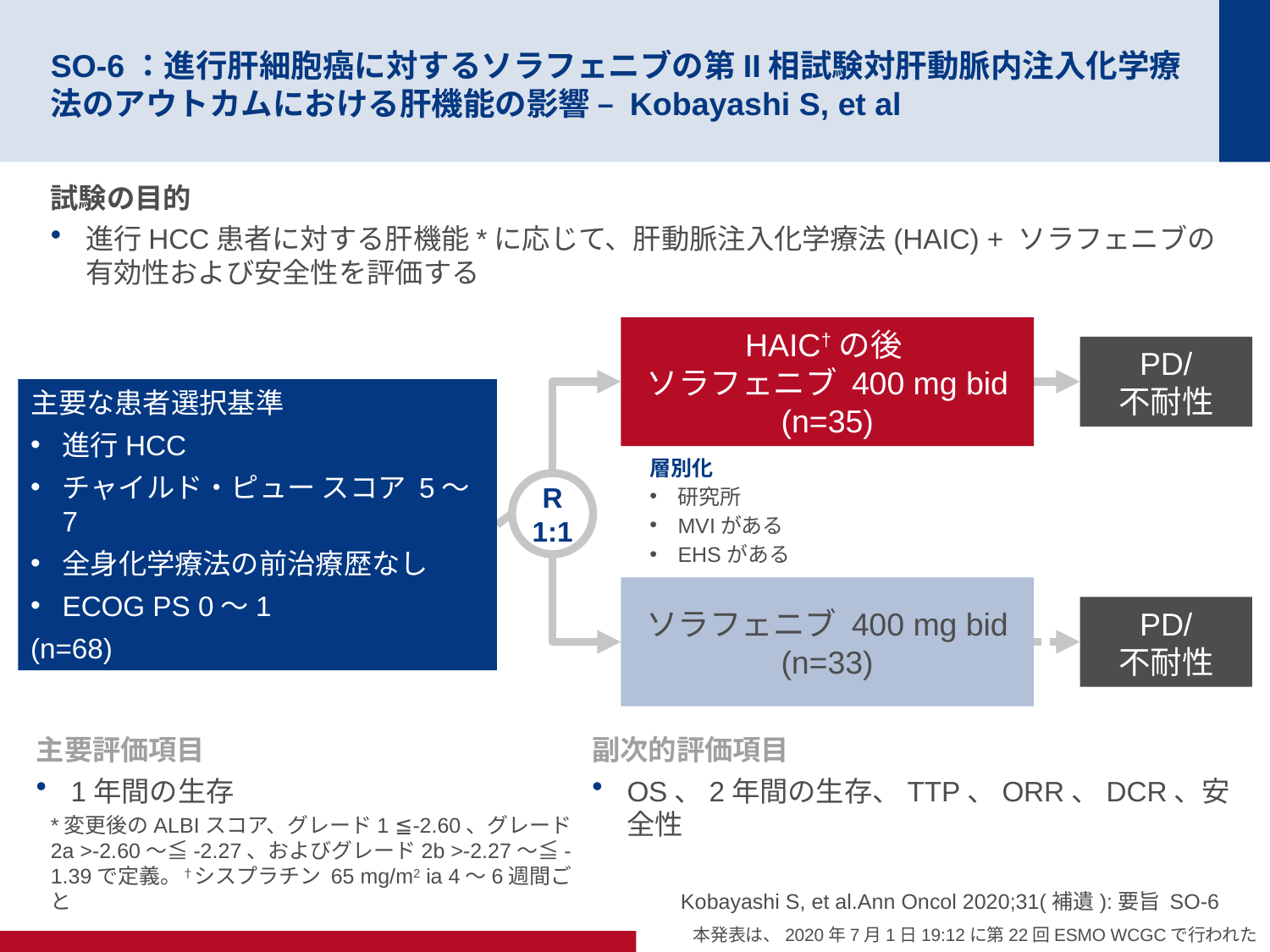

# SO-6：進行肝細胞癌に対するソラフェニブの第II相試験対肝動脈内注入化学療法のアウトカムにおける肝機能の影響 – Kobayashi S, et al
試験の目的
進行HCC患者に対する肝機能*に応じて、肝動脈注入化学療法(HAIC) + ソラフェニブの有効性および安全性を評価する
HAIC†の後
ソラフェニブ 400 mg bid
(n=35)
PD/
不耐性
主要な患者選択基準
進行HCC
チャイルド・ピュー スコア 5～7
全身化学療法の前治療歴なし
ECOG PS 0～1
(n=68)
層別化
研究所
MVIがある
EHSがある
R
1:1
ソラフェニブ 400 mg bid
(n=33)
PD/
不耐性
主要評価項目
1年間の生存

副次的評価項目
OS、2年間の生存、TTP、ORR、DCR、安全性
*変更後のALBIスコア、グレード1 ≦-2.60、グレード2a >-2.60～≦-2.27、およびグレード2b >-2.27～≦-1.39で定義。†シスプラチン 65 mg/m2 ia 4～6週間ごと
Kobayashi S, et al.Ann Oncol 2020;31(補遺):要旨 SO-6
本発表は、2020年7月1日19:12に第22回ESMO WCGCで行われた